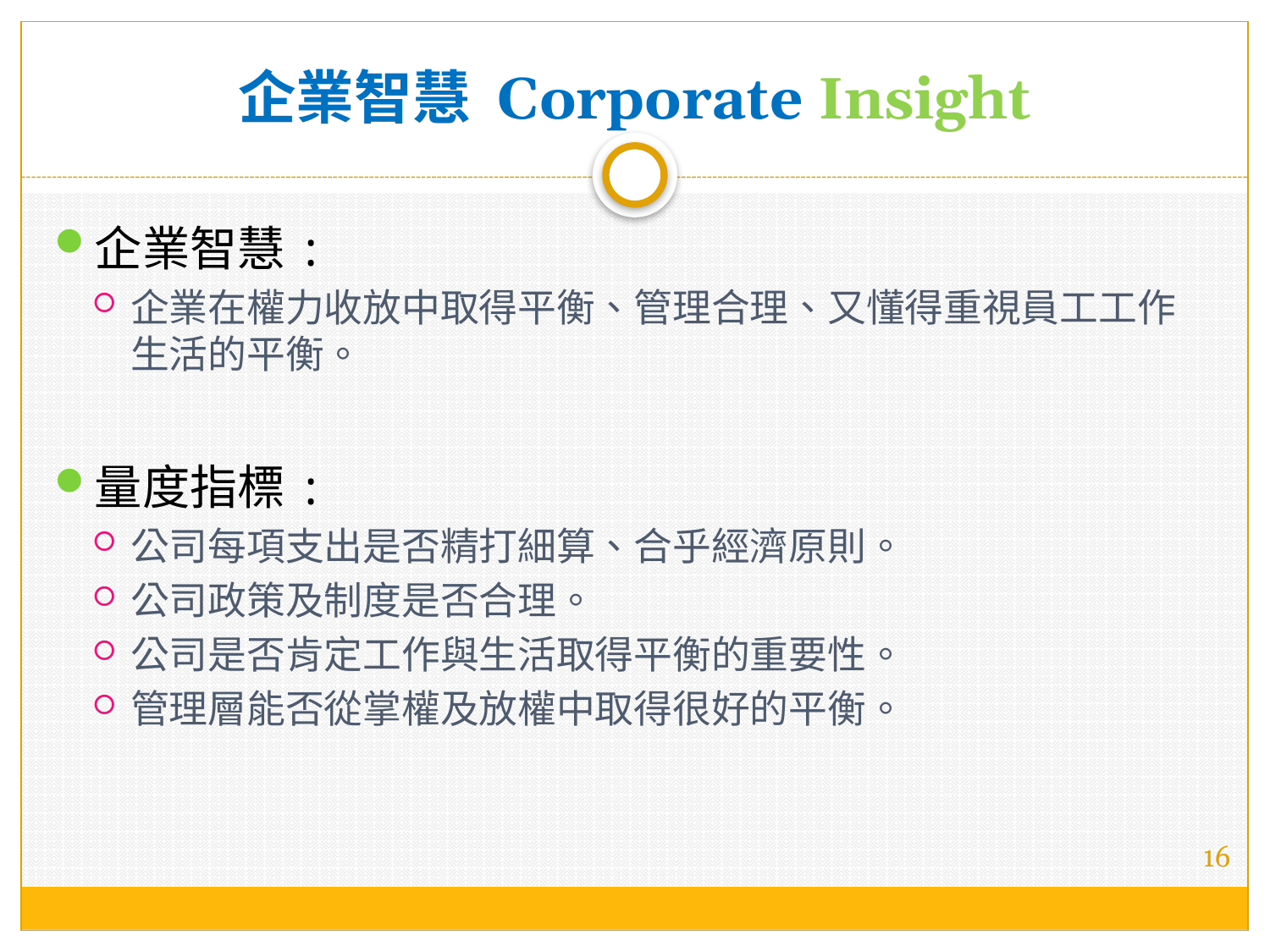

# 企業智慧 Corporate Insight
企業智慧:
企業在權力收放中取得平衡、管理合理、又懂得重視員工工作生活的平衡。

量度指標:
公司每項支出是否精打細算、合乎經濟原則。
公司政策及制度是否合理。
公司是否肯定工作與生活取得平衡的重要性。
管理層能否從掌權及放權中取得很好的平衡。

16